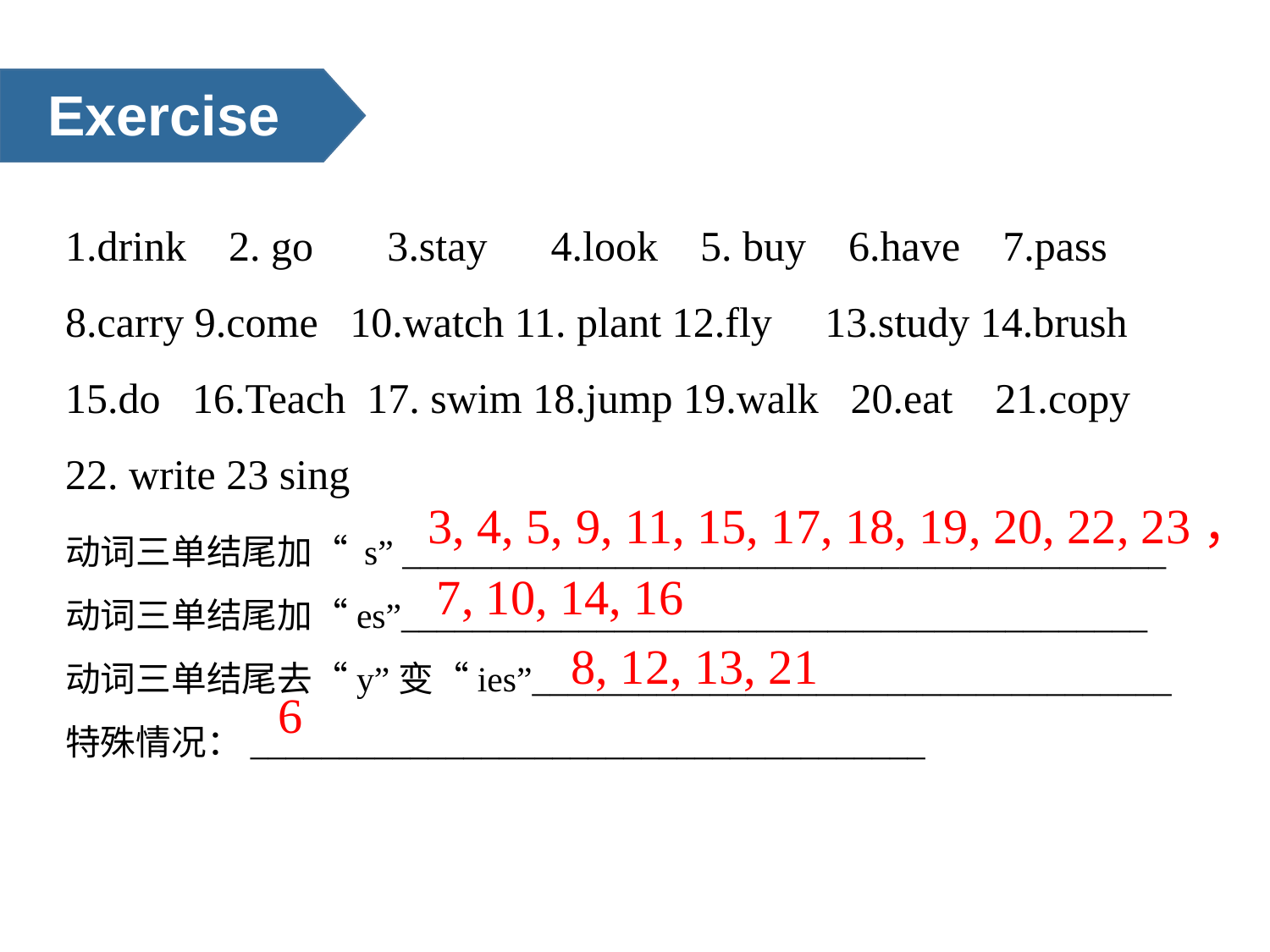

Exercise
1.drink    2. go       3.stay      4.look    5. buy    6.have    7.pass    8.carry 9.come   10.watch 11. plant 12.fly     13.study 14.brush 15.do   16.Teach  17. swim 18.jump 19.walk   20.eat    21.copy   22. write 23 sing
 3, 4, 5, 9, 11, 15, 17, 18, 19, 20, 22, 23，
动词三单结尾加“ s” ___________________________________________
动词三单结尾加“es”__________________________________________
动词三单结尾去“y”变“ies”____________________________________
特殊情况：______________________________________
7, 10, 14, 16
8, 12, 13, 21
6